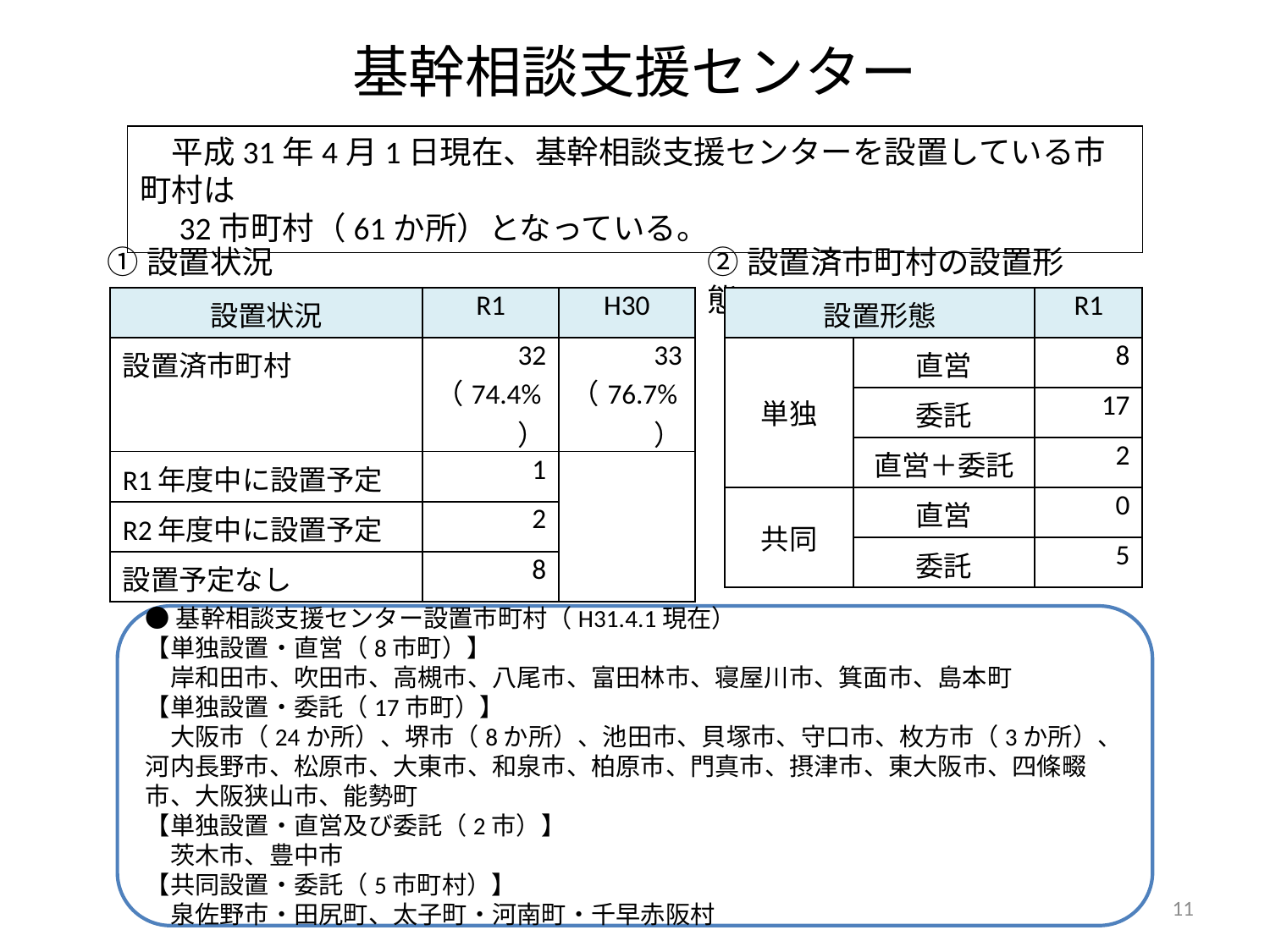

# 基幹相談支援センター
　平成31年4月1日現在、基幹相談支援センターを設置している市町村は
　32市町村（61か所）となっている。
①設置状況
②設置済市町村の設置形態
| 設置状況 | R1 | H30 |
| --- | --- | --- |
| 設置済市町村 | 32 （74.4%） | 33 （76.7%） |
| R1年度中に設置予定 | 1 |  |
| R2年度中に設置予定 | 2 |  |
| 設置予定なし | 8 |  |
| 設置形態 |  | R1 |
| --- | --- | --- |
| 単独 | 直営 | 8 |
|  | 委託 | 17 |
|  | 直営＋委託 | 2 |
| 共同 | 直営 | 0 |
|  | 委託 | 5 |
●基幹相談支援センター設置市町村（H31.4.1現在）
【単独設置・直営（8市町）】
　岸和田市、吹田市、高槻市、八尾市、富田林市、寝屋川市、箕面市、島本町
【単独設置・委託（17市町）】
　大阪市（24か所）、堺市（8か所）、池田市、貝塚市、守口市、枚方市（3か所）、河内長野市、松原市、大東市、和泉市、柏原市、門真市、摂津市、東大阪市、四條畷市、大阪狭山市、能勢町
【単独設置・直営及び委託（2市）】
　茨木市、豊中市
【共同設置・委託（5市町村）】
　泉佐野市・田尻町、太子町・河南町・千早赤阪村
11